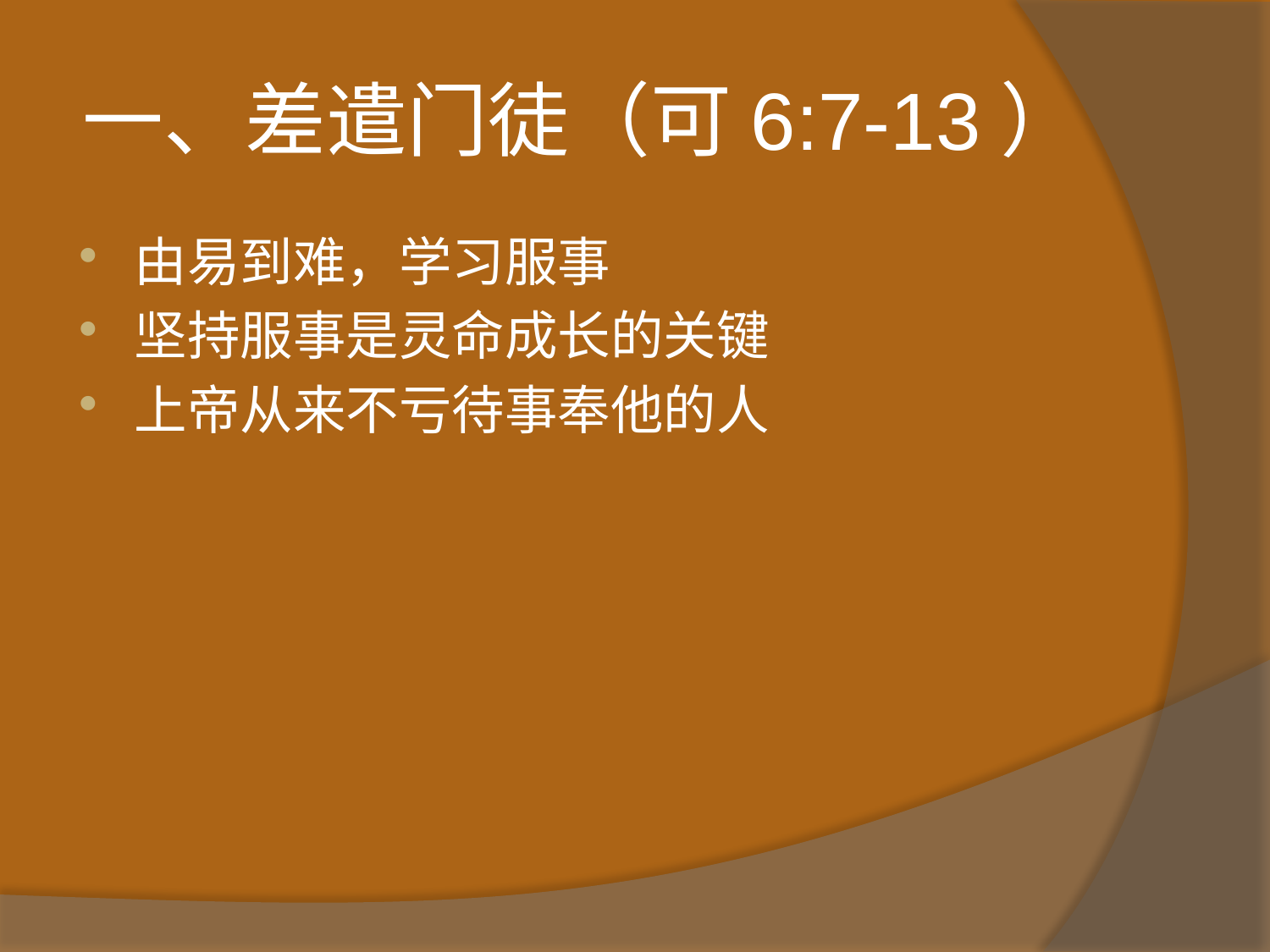

# 一、差遣门徒（可6:7-13）
由易到难，学习服事
坚持服事是灵命成长的关键
上帝从来不亏待事奉他的人